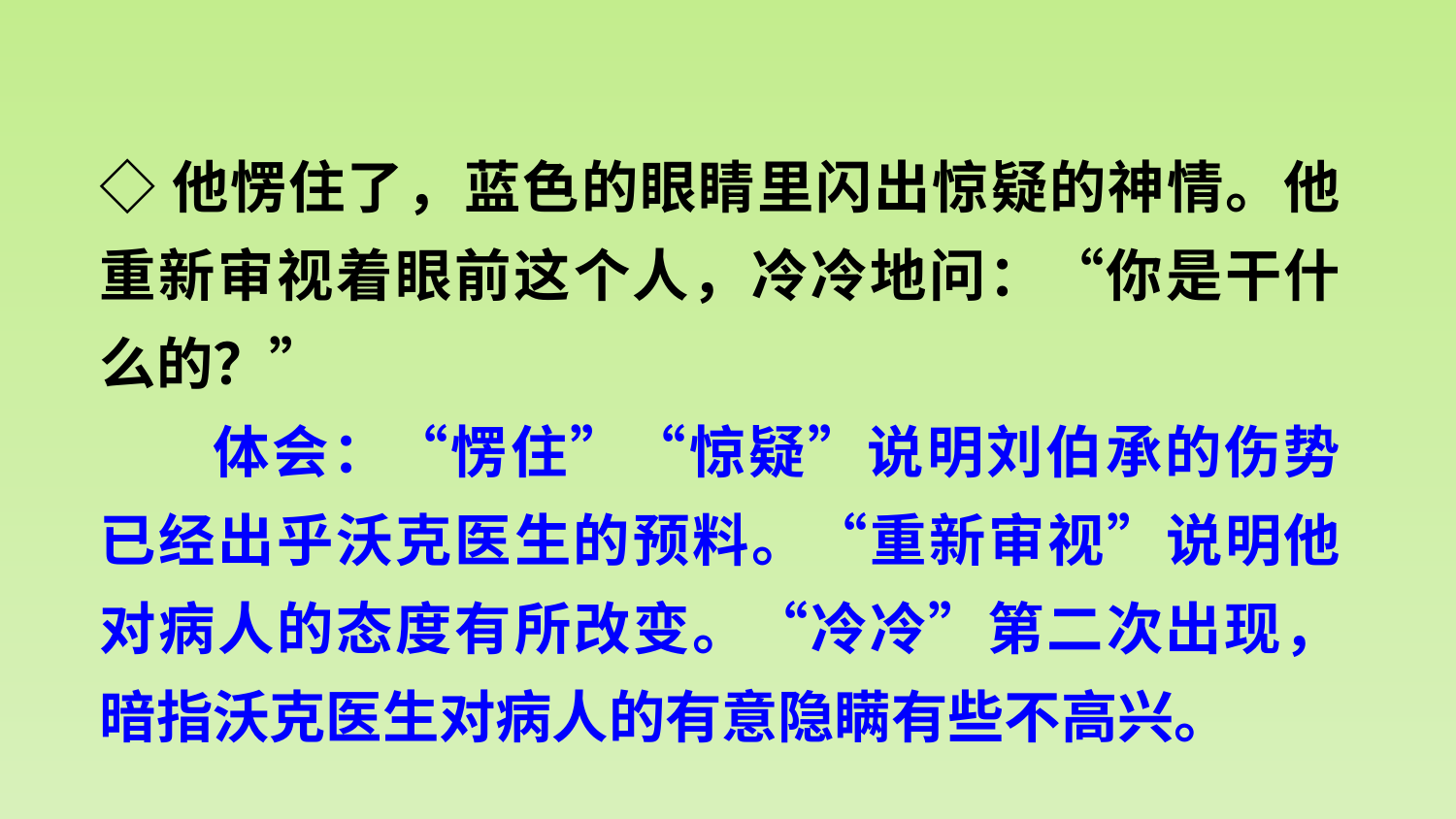

◇他愣住了，蓝色的眼睛里闪出惊疑的神情。他重新审视着眼前这个人，冷冷地问：“你是干什么的？”
体会：“愣住”“惊疑”说明刘伯承的伤势已经出乎沃克医生的预料。“重新审视”说明他对病人的态度有所改变。“冷冷”第二次出现，暗指沃克医生对病人的有意隐瞒有些不高兴。